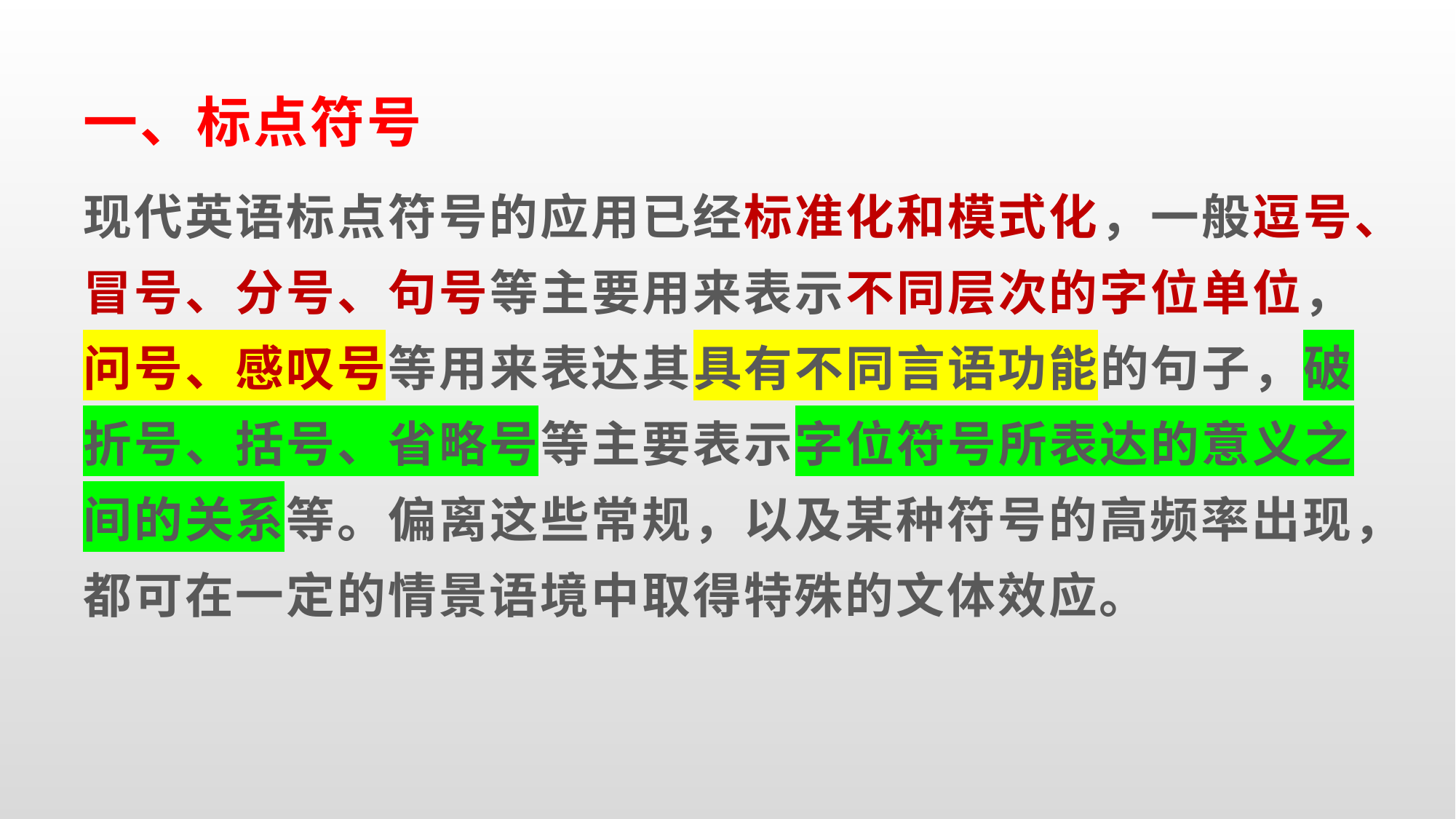

一、标点符号
现代英语标点符号的应用已经标准化和模式化，一般逗号、冒号、分号、句号等主要用来表示不同层次的字位单位，问号、感叹号等用来表达其具有不同言语功能的句子，破折号、括号、省略号等主要表示字位符号所表达的意义之间的关系等。偏离这些常规，以及某种符号的高频率出现，都可在一定的情景语境中取得特殊的文体效应。
#